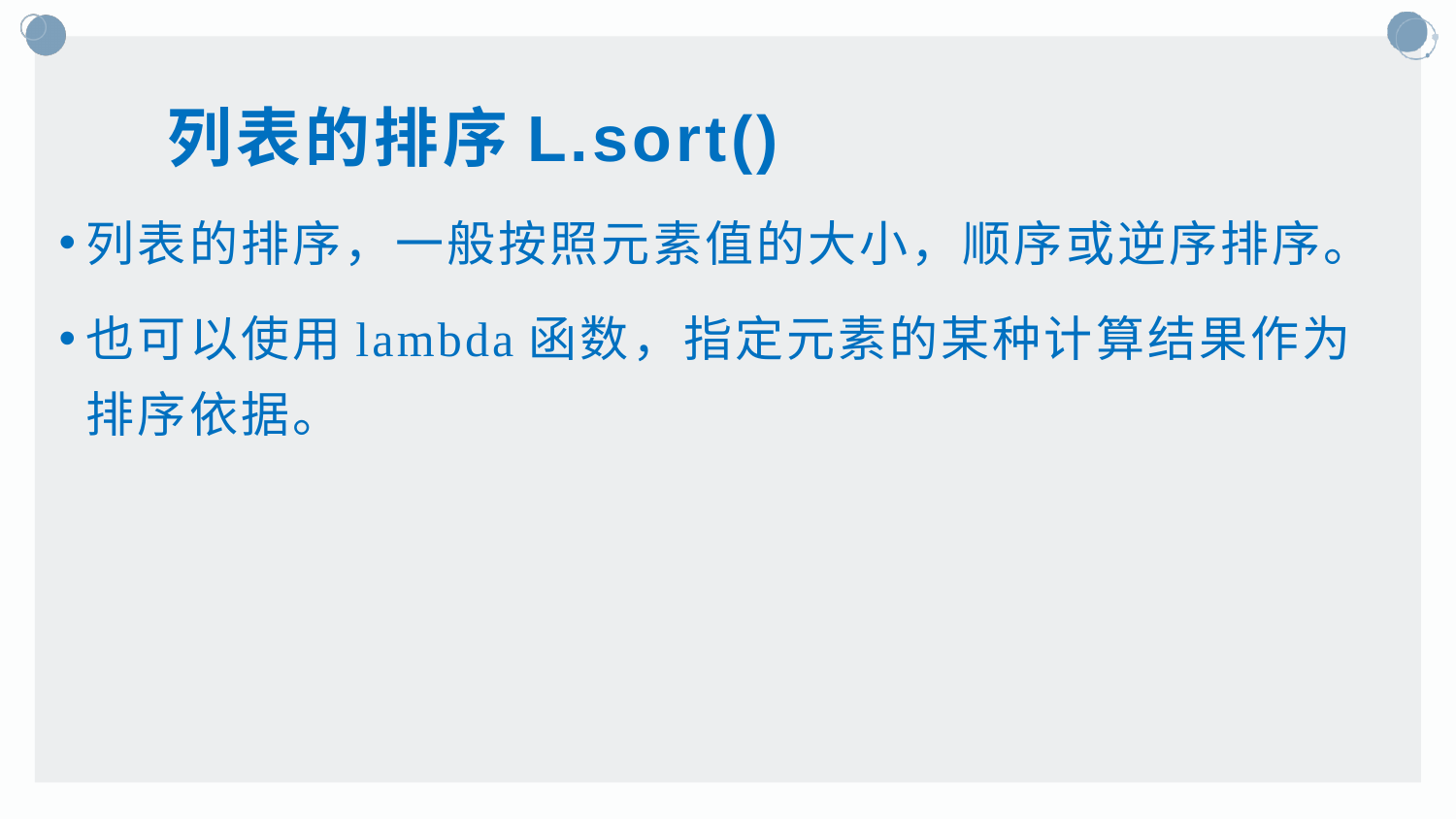

# 列表的排序L.sort()
列表的排序，一般按照元素值的大小，顺序或逆序排序。
也可以使用lambda函数，指定元素的某种计算结果作为排序依据。